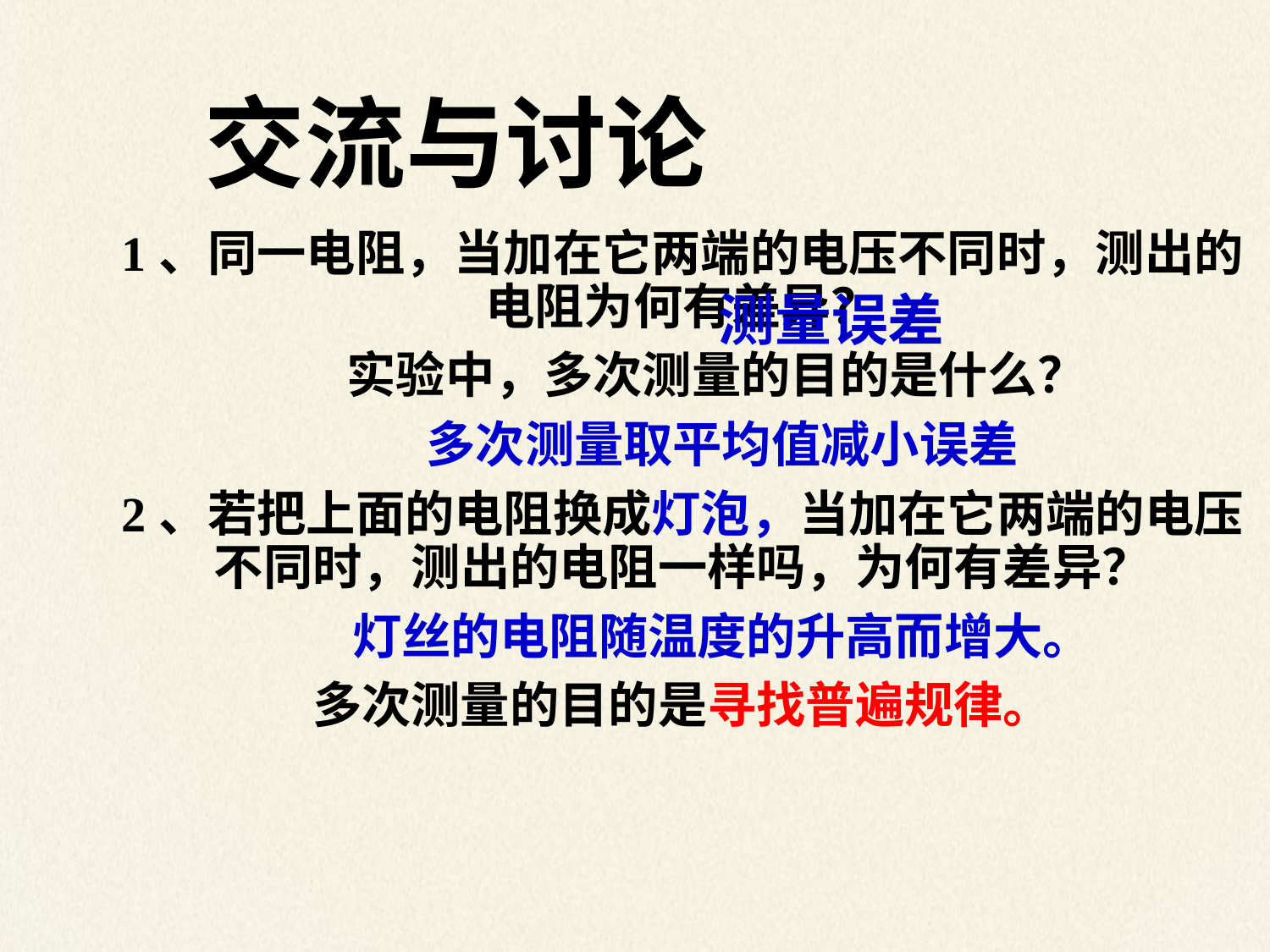

交流与讨论
1、同一电阻，当加在它两端的电压不同时，测出的电阻为何有差异？
     实验中，多次测量的目的是什么？
      多次测量取平均值减小误差
2、若把上面的电阻换成灯泡，当加在它两端的电压不同时，测出的电阻一样吗，为何有差异？
      灯丝的电阻随温度的升高而增大。
多次测量的目的是寻找普遍规律。

测量误差